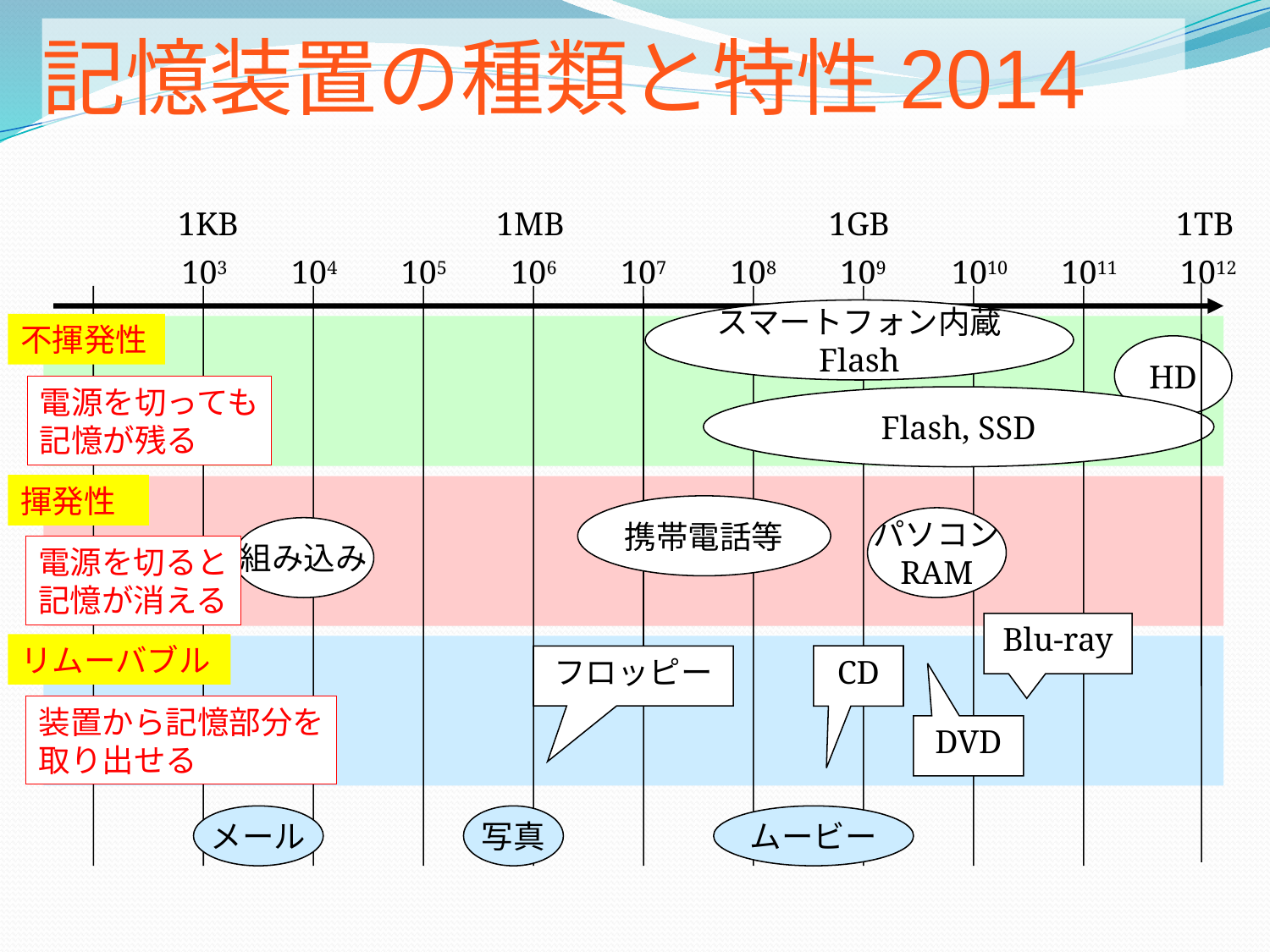

# 記憶装置の種類と特性2014
1KB
1MB
1GB
1TB
103
104
105
106
107
108
109
1010
1011
1012

スマートフォン内蔵
Flash

不揮発性

HD
電源を切っても
記憶が残る
Flash, SSD
揮発性

携帯電話等
パソコン
RAM
組み込み
電源を切ると
記憶が消える
Blu-ray
リムーバブル

フロッピー
CD
装置から記憶部分を
取り出せる
DVD
メール
写真
ムービー